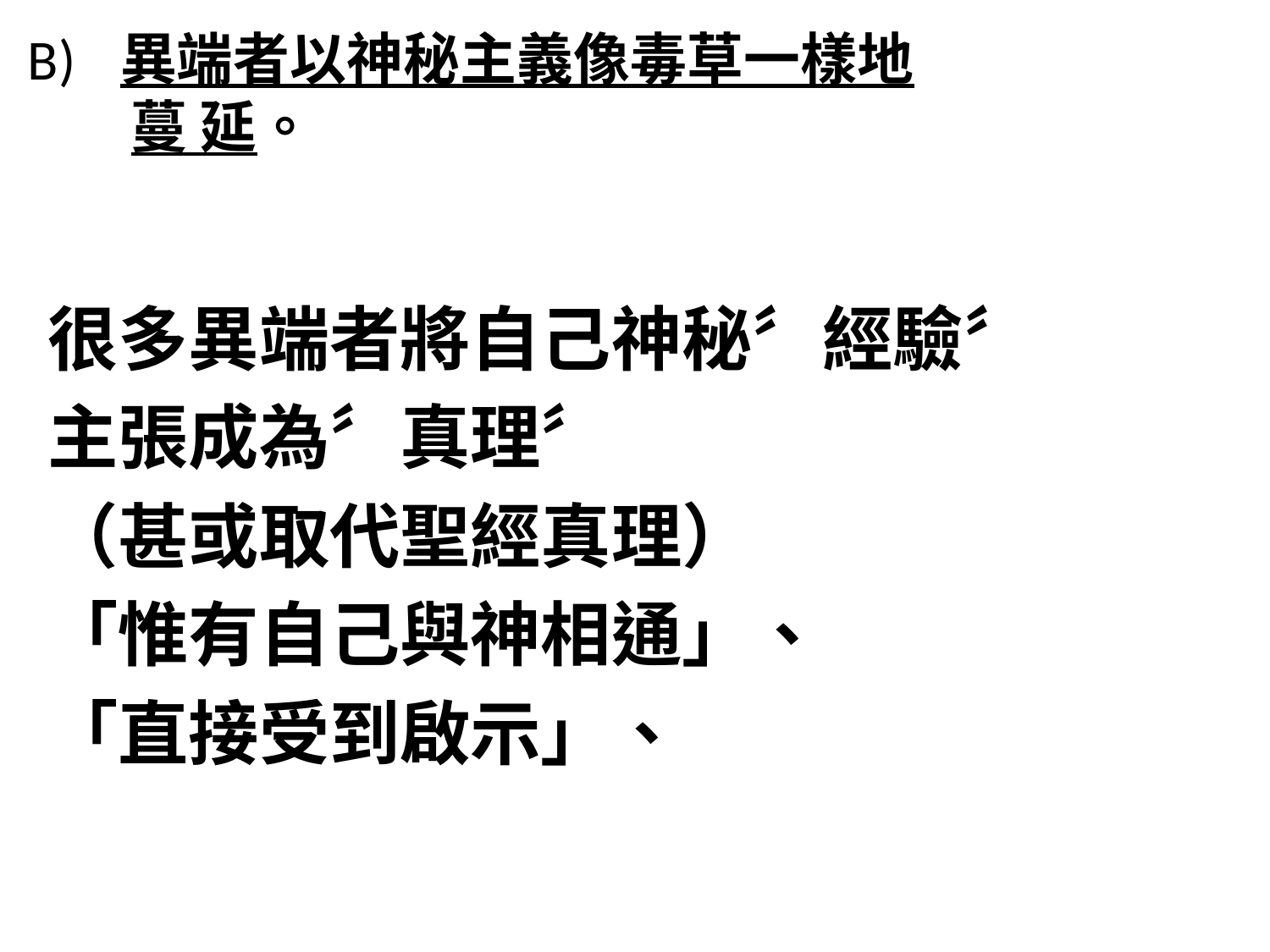

# B)	異端者以神秘主義像毒草一樣地 蔓 延。

很多異端者將自己神秘〞經驗〞
主張成為〞真理〞
（甚或取代聖經真理）
「惟有自己與神相通」、
「直接受到啟示」、